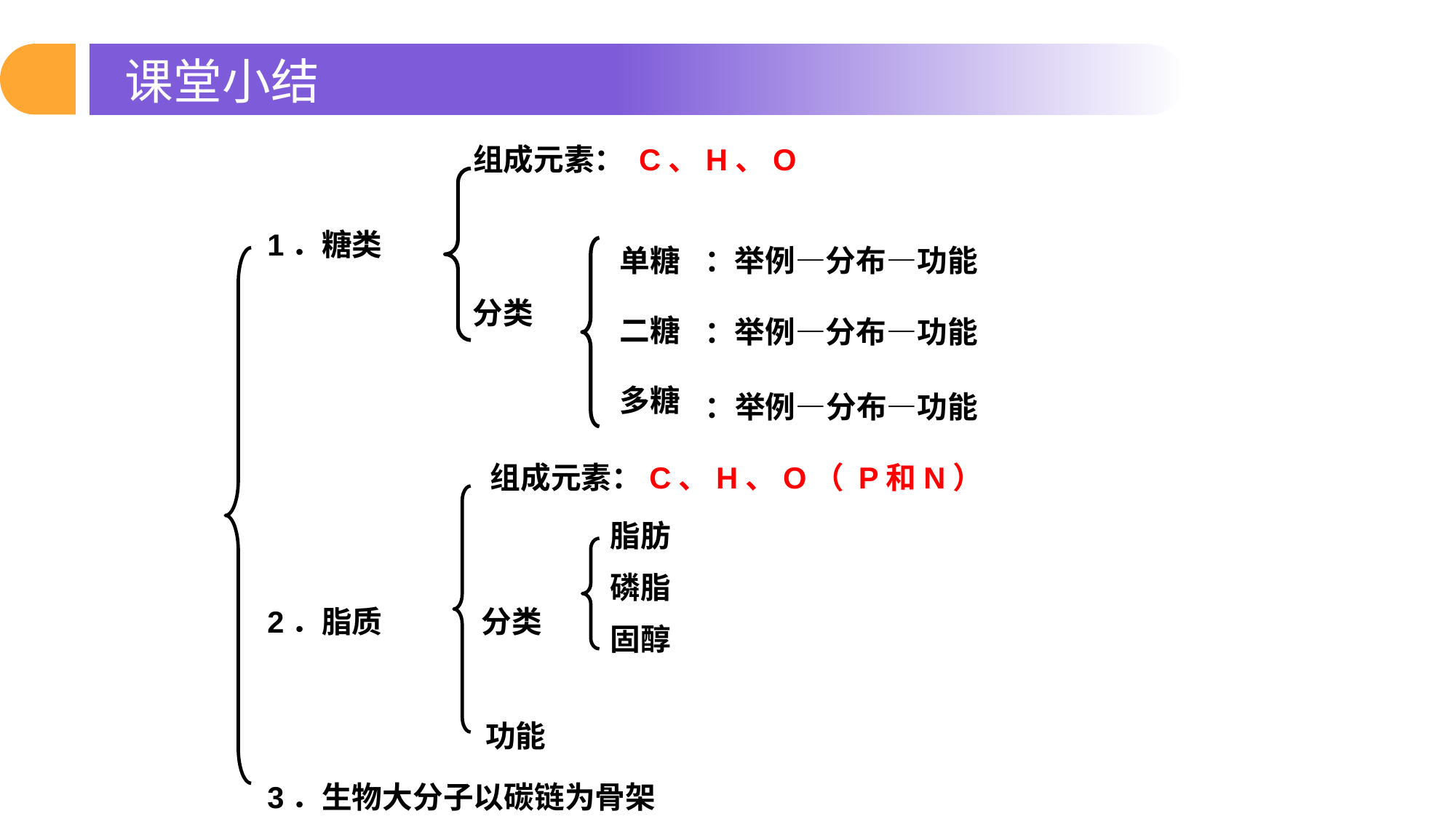

课堂小结
组成元素： C、H、O

单糖
二糖
多糖
1．糖类
：举例—分布—功能

分类
：举例—分布—功能
：举例—分布—功能
组成元素：C、H、O（ P和N）

脂肪
磷脂
固醇
2．脂质
分类
功能
3．生物大分子以碳链为骨架